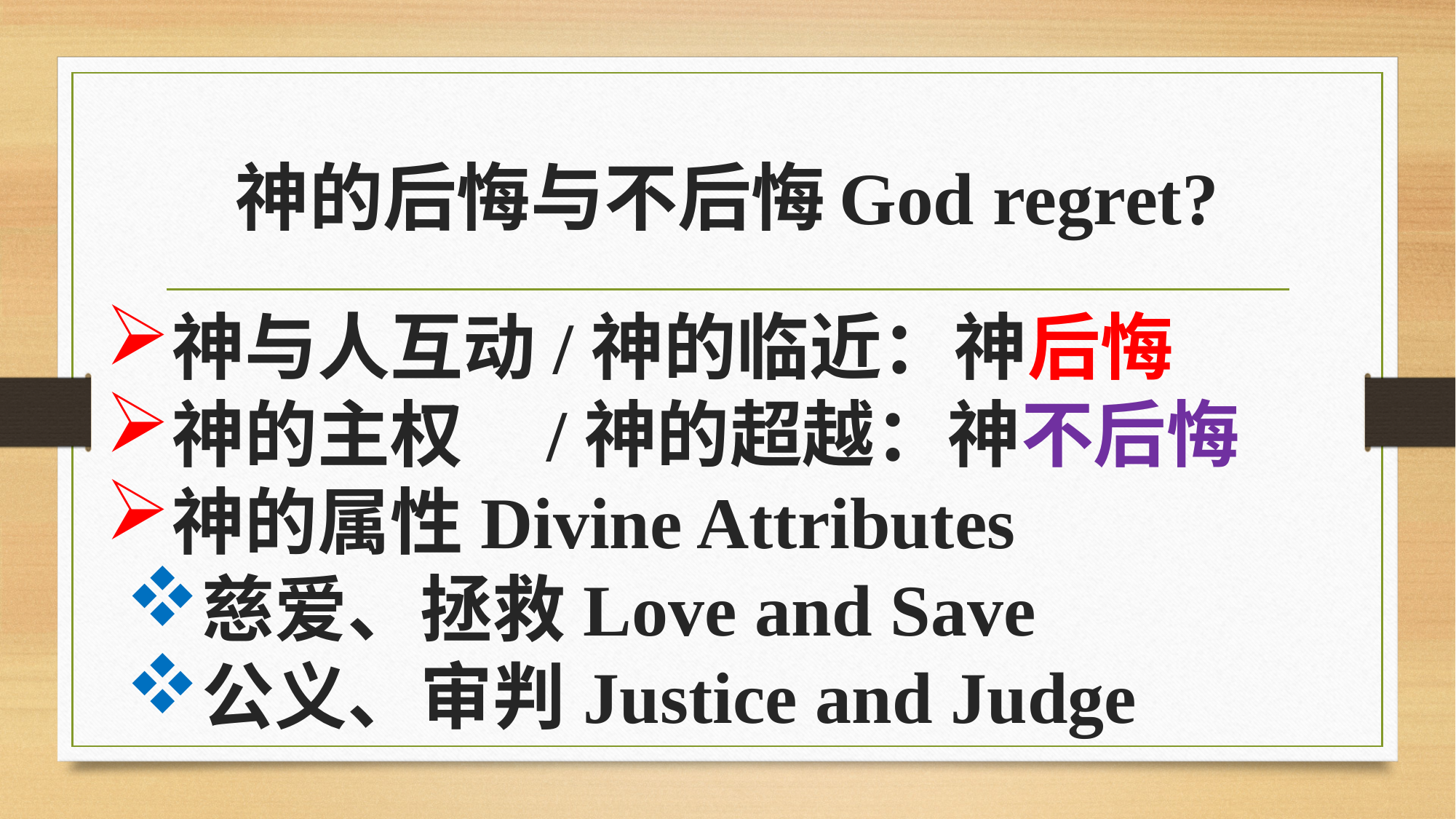

# 神的后悔与不后悔God regret?
神与人互动/神的临近：神后悔
神的主权    /神的超越：神不后悔
神的属性Divine Attributes
慈爱、拯救Love and Save
公义、审判Justice and Judge